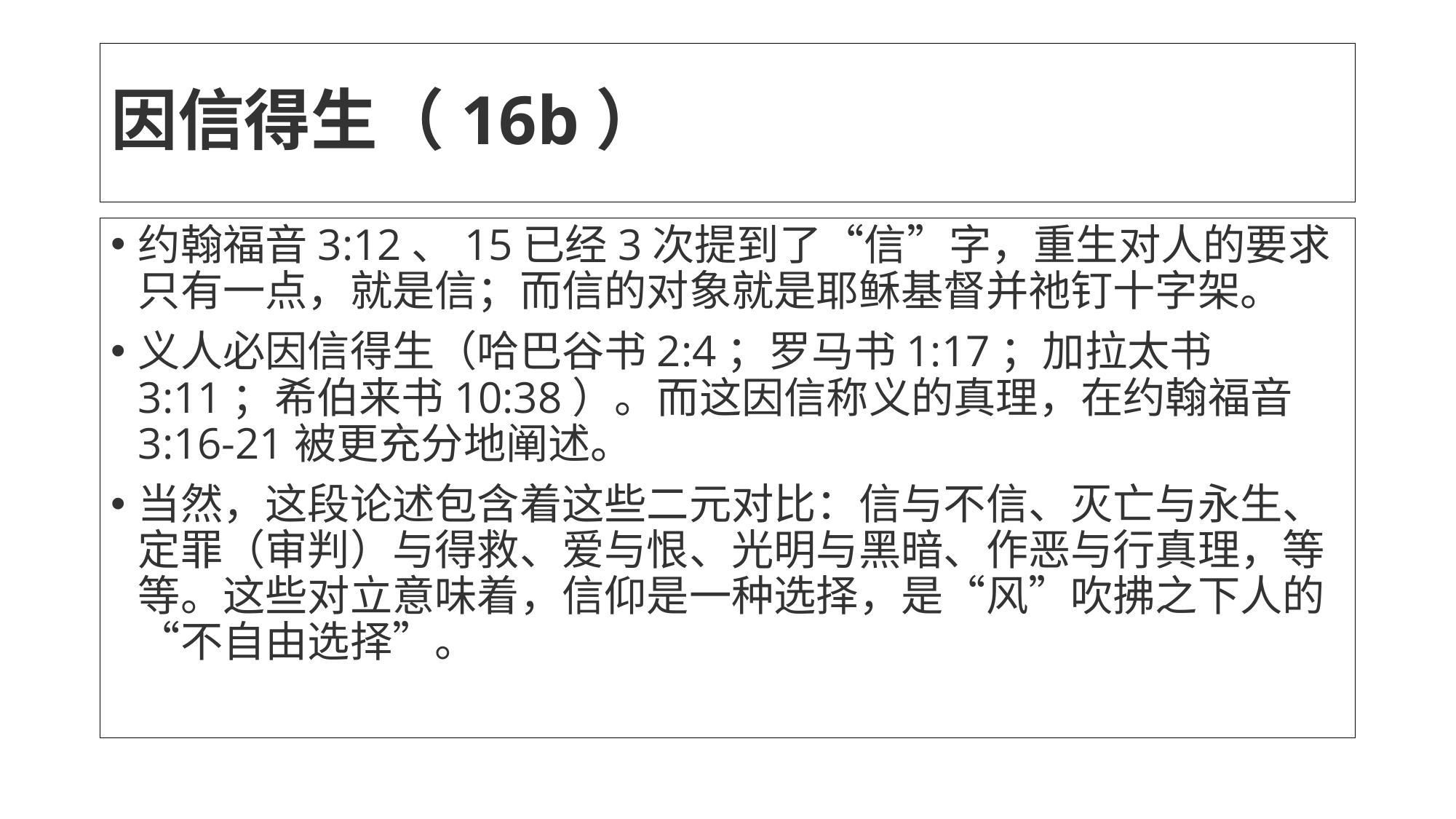

# 因信得生（16b）
约翰福音3:12、15已经3次提到了“信”字，重生对人的要求只有一点，就是信；而信的对象就是耶稣基督并祂钉十字架。
义人必因信得生（哈巴谷书2:4；罗马书1:17；加拉太书3:11；希伯来书10:38）。而这因信称义的真理，在约翰福音3:16-21被更充分地阐述。
当然，这段论述包含着这些二元对比：信与不信、灭亡与永生、定罪（审判）与得救、爱与恨、光明与黑暗、作恶与行真理，等等。这些对立意味着，信仰是一种选择，是“风”吹拂之下人的“不自由选择”。